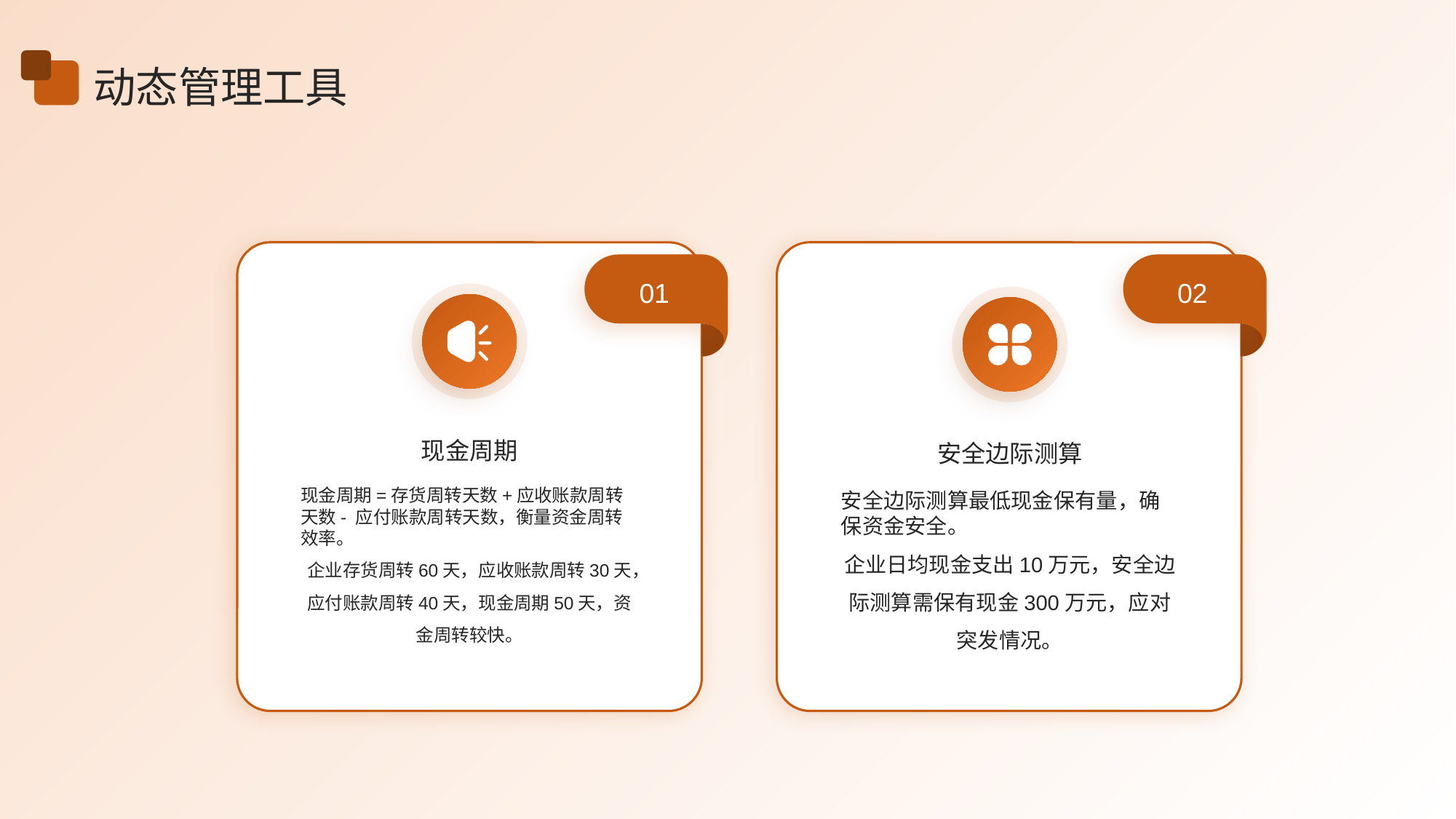

动态管理工具

01
02

现金周期
安全边际测算
现金周期=存货周转天数+应收账款周转天数- 应付账款周转天数，衡量资金周转效率。
企业存货周转60天，应收账款周转30天，应付账款周转40天，现金周期50天，资金周转较快。
安全边际测算最低现金保有量，确保资金安全。
企业日均现金支出10万元，安全边际测算需保有现金300万元，应对突发情况。